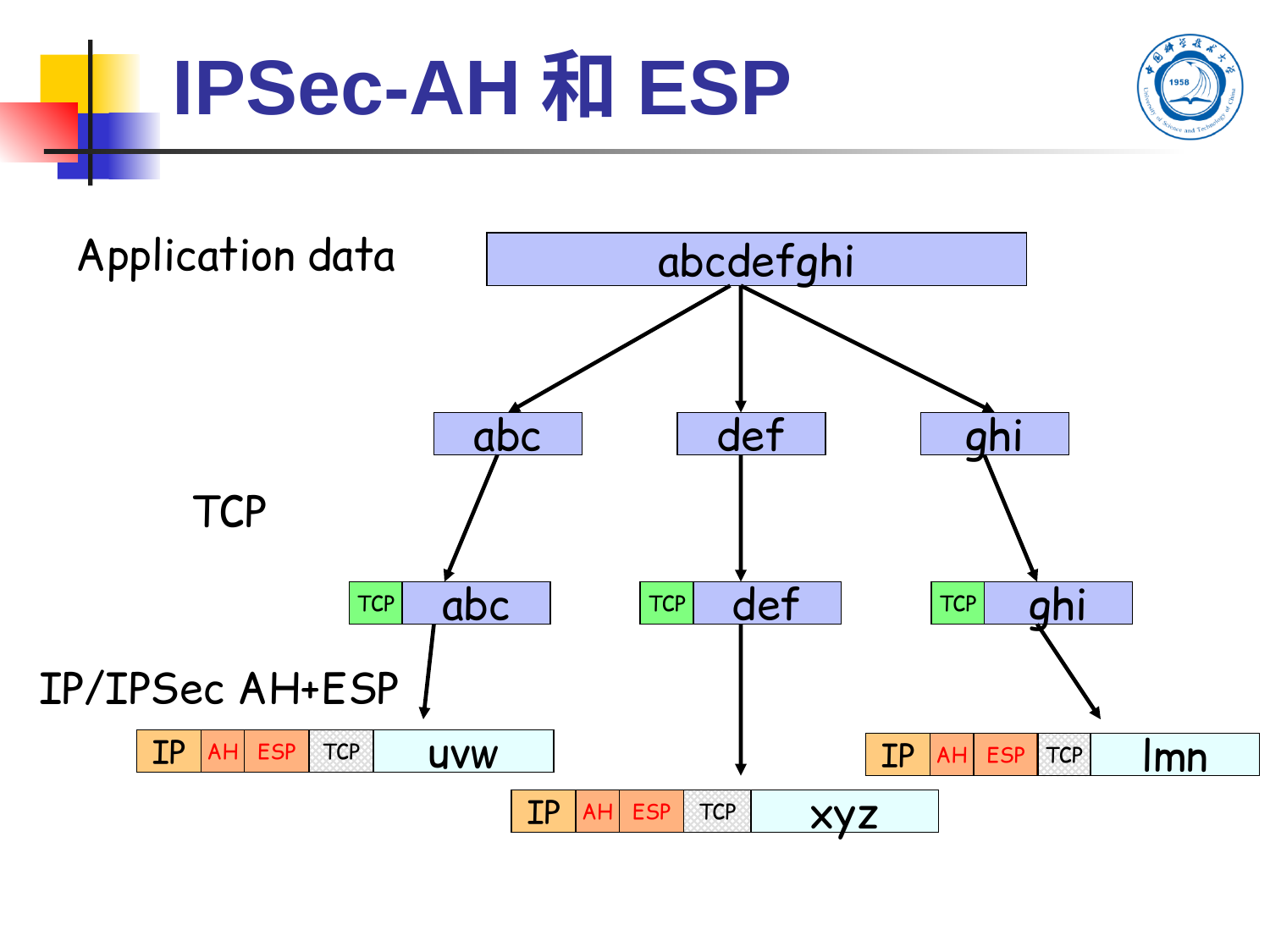

# IPSec-AH和ESP
Application data
abcdefghi

abc
def
ghi

TCP
TCP
abc
TCP
def
TCP
ghi

IP/IPSec AH+ESP
IP
AH
ESP
TCP
uvw
IP
AH
ESP
TCP
lmn
IP
AH
ESP
TCP
xyz